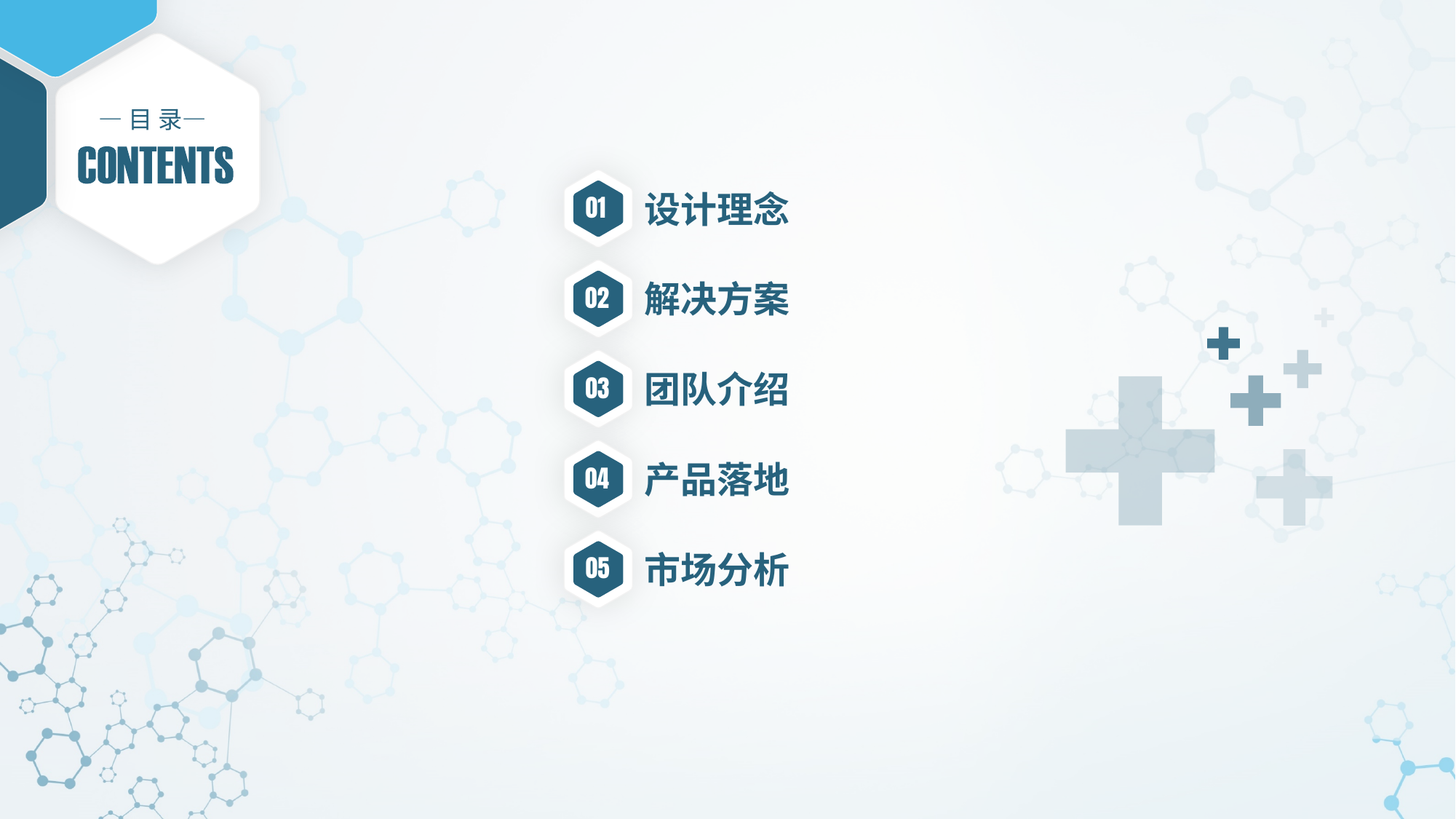

—目 录—

01
设计理念

02
解决方案

03
团队介绍

04
产品落地

05
市场分析